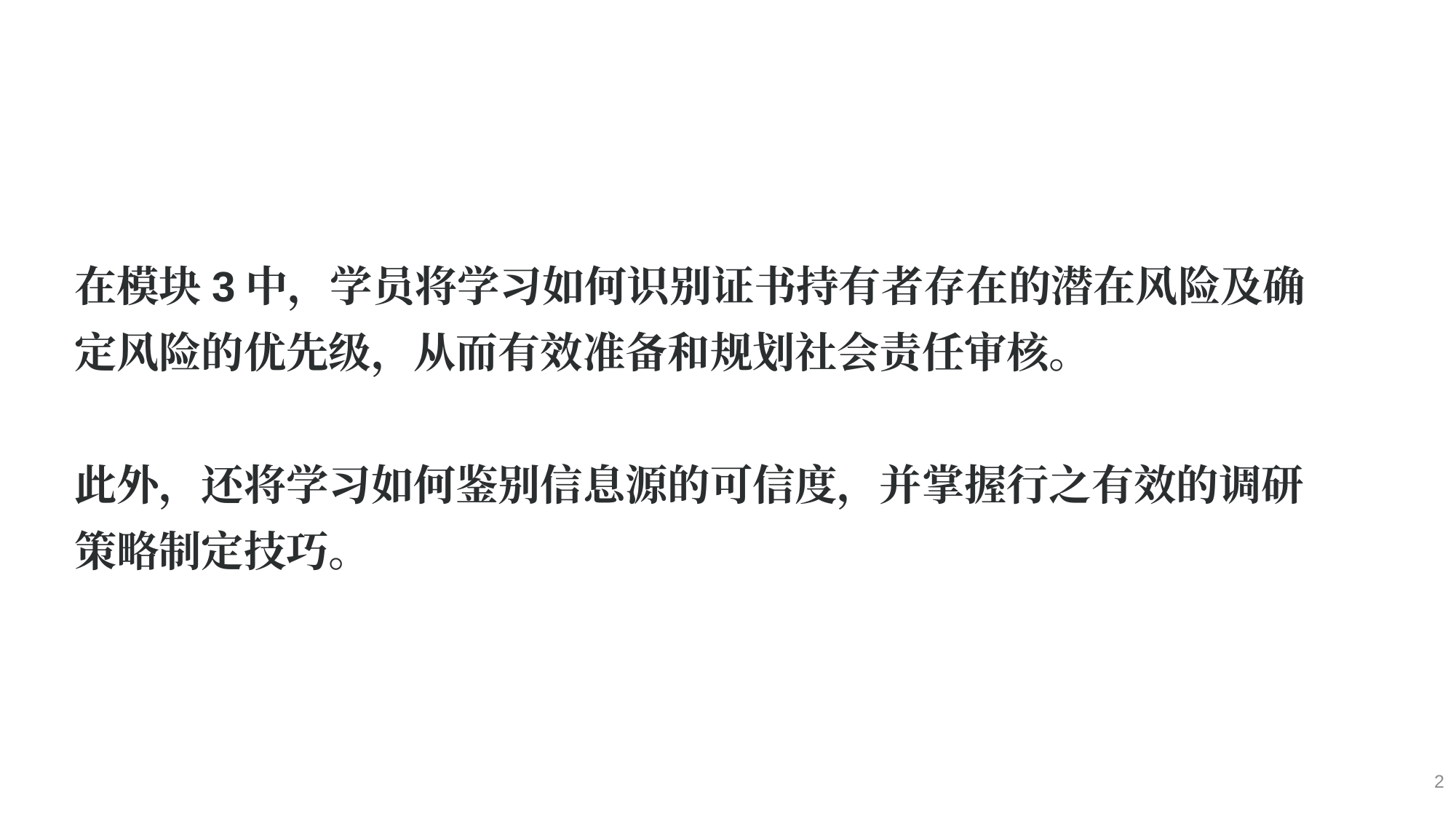

在模块3中，学员将学习如何识别证书持有者存在的潜在风险及确定风险的优先级，从而有效准备和规划社会责任审核。
此外，还将学习如何鉴别信息源的可信度，并掌握行之有效的调研策略制定技巧。
2